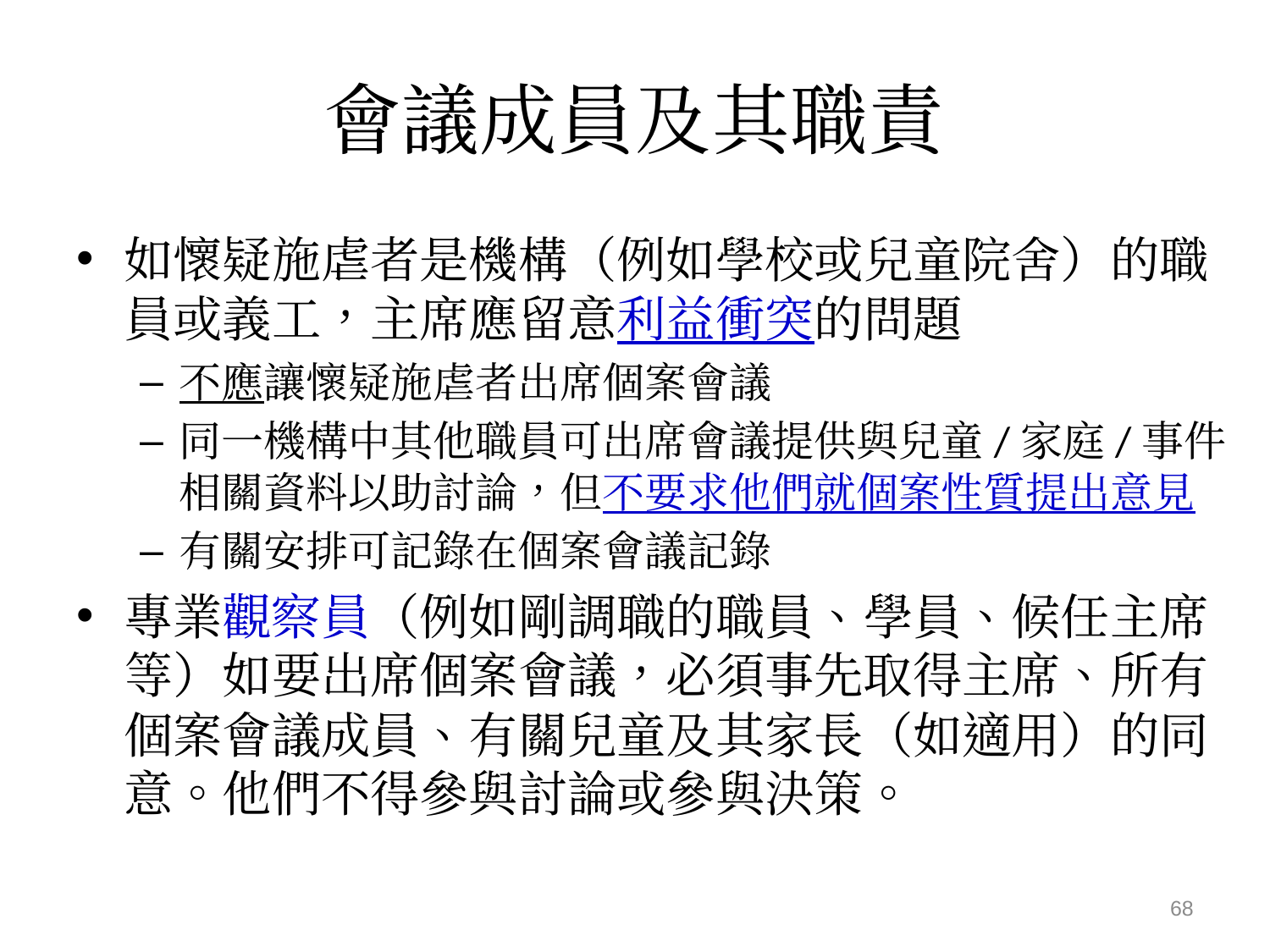

# 會議成員及其職責
如懷疑施虐者是機構（例如學校或兒童院舍）的職員或義工，主席應留意利益衝突的問題
不應讓懷疑施虐者出席個案會議
同一機構中其他職員可出席會議提供與兒童/家庭/事件相關資料以助討論，但不要求他們就個案性質提出意見
有關安排可記錄在個案會議記錄
專業觀察員（例如剛調職的職員、學員、候任主席等）如要出席個案會議，必須事先取得主席、所有個案會議成員、有關兒童及其家長（如適用）的同意。他們不得參與討論或參與決策。
68